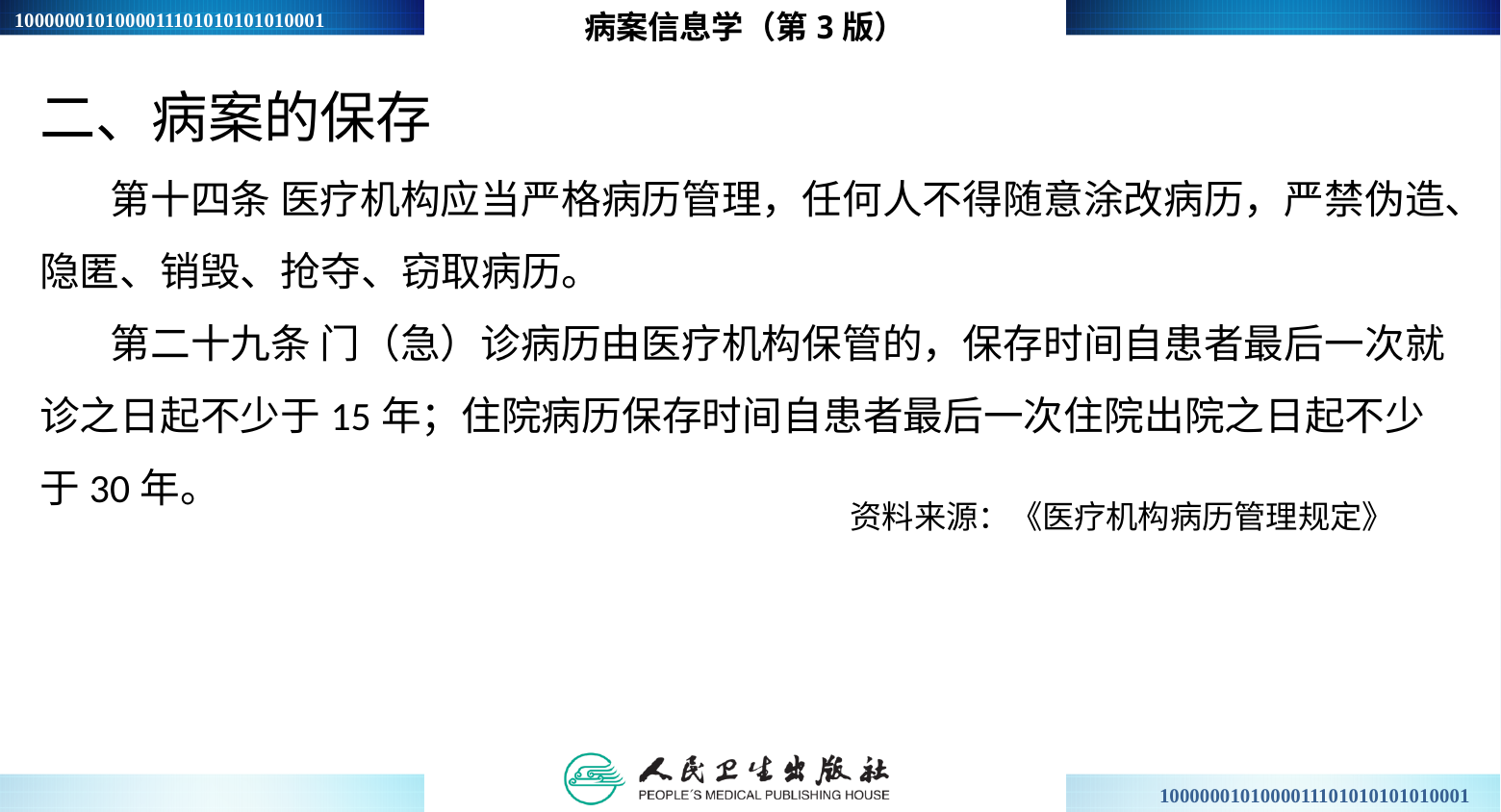

病案信息学（第3版）
二、病案的保存
第十四条 医疗机构应当严格病历管理，任何人不得随意涂改病历，严禁伪造、隐匿、销毁、抢夺、窃取病历。
第二十九条 门（急）诊病历由医疗机构保管的，保存时间自患者最后一次就诊之日起不少于15年；住院病历保存时间自患者最后一次住院出院之日起不少于30年。

资料来源：《医疗机构病历管理规定》